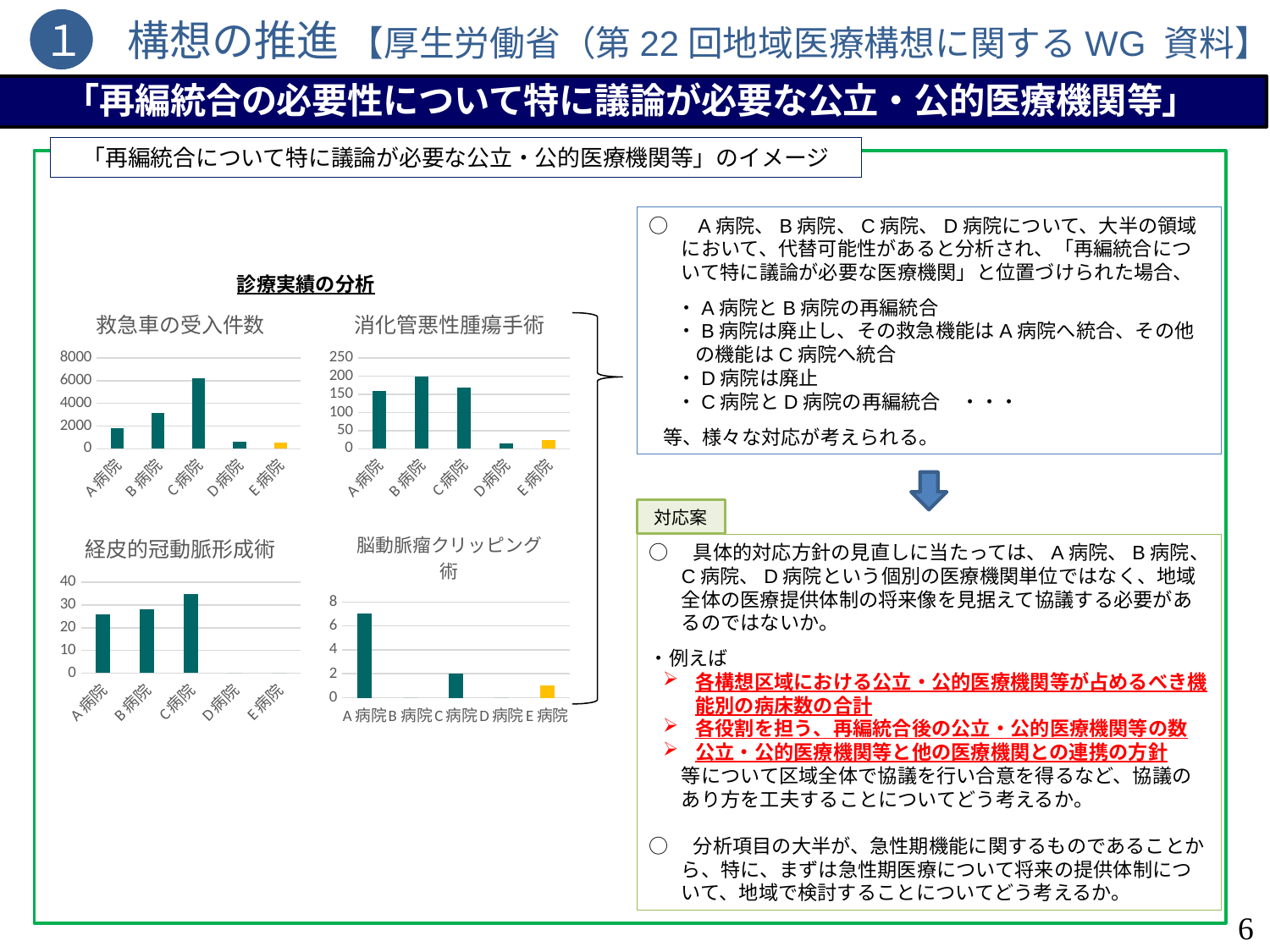

１　構想の推進 【厚生労働省（第22回地域医療構想に関するWG 資料】

「再編統合の必要性について特に議論が必要な公立・公的医療機関等」
「再編統合について特に議論が必要な公立・公的医療機関等」のイメージ

○　A病院、B病院、C病院、D病院について、大半の領域において、代替可能性があると分析され、「再編統合について特に議論が必要な医療機関」と位置づけられた場合、

・A病院とB病院の再編統合
・B病院は廃止し、その救急機能はA病院へ統合、その他の機能はC病院へ統合
・D病院は廃止
・C病院とD病院の再編統合　・・・

等、様々な対応が考えられる。
診療実績の分析

### Chart: 消化管悪性腫瘍手術

| Category | 全身麻酔の手術 |
|---|---|
| A病院 | 159.0 |
| B病院 | 200.0 |
| C病院 | 169.0 |
| D病院 | 14.0 |
| E病院 | 23.0 |

### Chart:

| Category | 救急車の受入件数 |
|---|---|
| A病院 | 1815.0 |
| B病院 | 3154.0 |
| C病院 | 6183.0 |
| D病院 | 611.0 |
| E病院 | 541.0 |

対応案

### Chart: 経皮的冠動脈形成術

| Category | 経皮的冠動脈形成術 |
|---|---|
| A病院 | 26.0 |
| B病院 | 28.0 |
| C病院 | 35.0 |
| D病院 | 0.0 |
| E病院 | 0.0 |

### Chart: 脳動脈瘤クリッピング術

| Category | 乳腺悪性腫瘍手術 |
|---|---|
| A病院 | 7.0 |
| B病院 | 0.0 |
| C病院 | 2.0 |
| D病院 | 0.0 |
| E病院 | 1.0 |
○　具体的対応方針の見直しに当たっては、A病院、B病院、C病院、D病院という個別の医療機関単位ではなく、地域全体の医療提供体制の将来像を見据えて協議する必要があるのではないか。

・例えば
各構想区域における公立・公的医療機関等が占めるべき機能別の病床数の合計
各役割を担う、再編統合後の公立・公的医療機関等の数
公立・公的医療機関等と他の医療機関との連携の方針
等について区域全体で協議を行い合意を得るなど、協議のあり方を工夫することについてどう考えるか。

○　分析項目の大半が、急性期機能に関するものであることから、特に、まずは急性期医療について将来の提供体制について、地域で検討することについてどう考えるか。
6